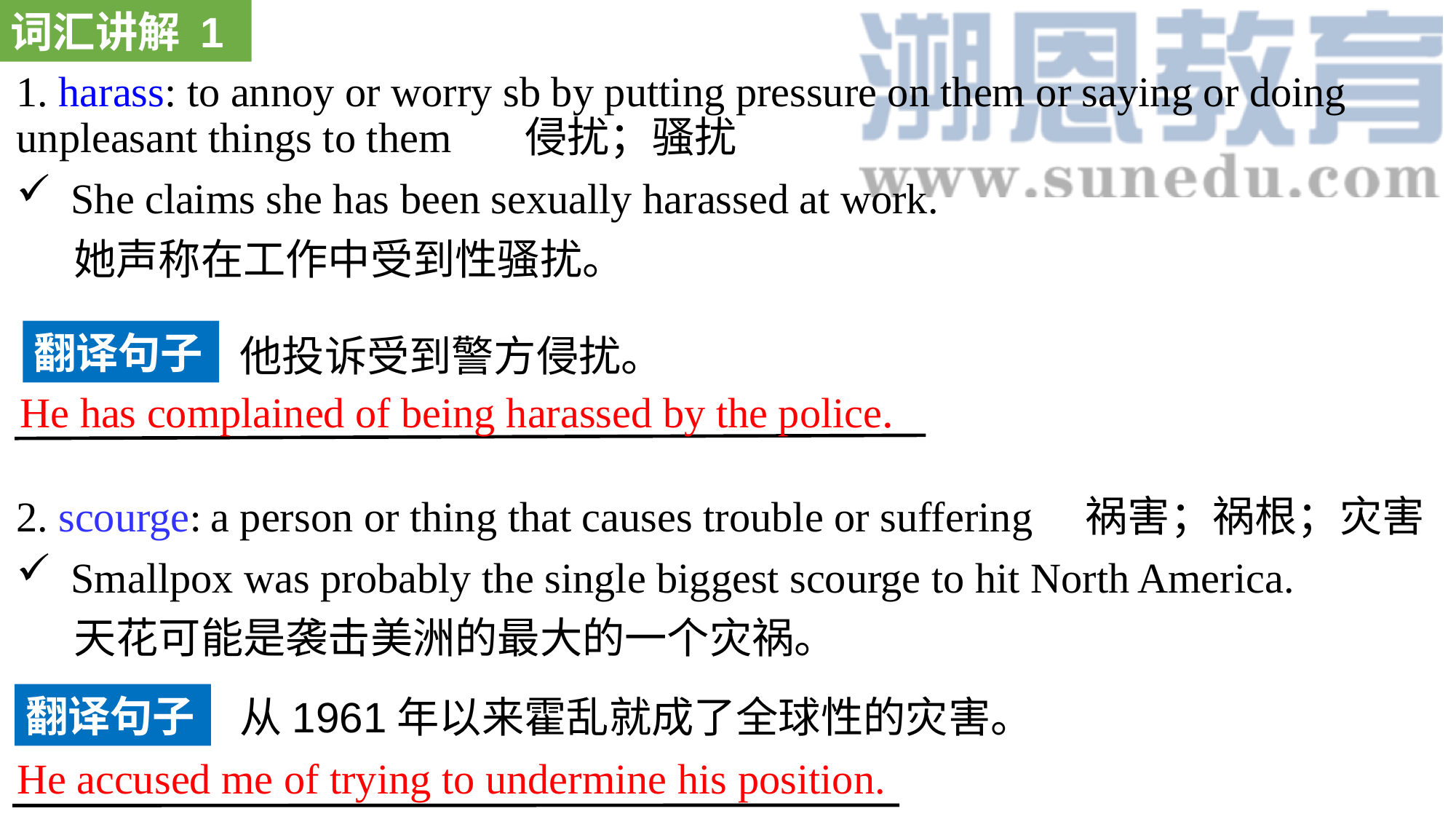

词汇讲解 1
1. harass: to annoy or worry sb by putting pressure on them or saying or doing unpleasant things to them      侵扰；骚扰
She claims she has been sexually harassed at work.
     她声称在工作中受到性骚扰。

2. scourge: a person or thing that causes trouble or suffering    祸害；祸根；灾害
Smallpox was probably the single biggest scourge to hit North America.
     天花可能是袭击美洲的最大的一个灾祸。

翻译句子
他投诉受到警方侵扰。
He has complained of being harassed by the police.
翻译句子
从1961年以来霍乱就成了全球性的灾害。
He accused me of trying to undermine his position.